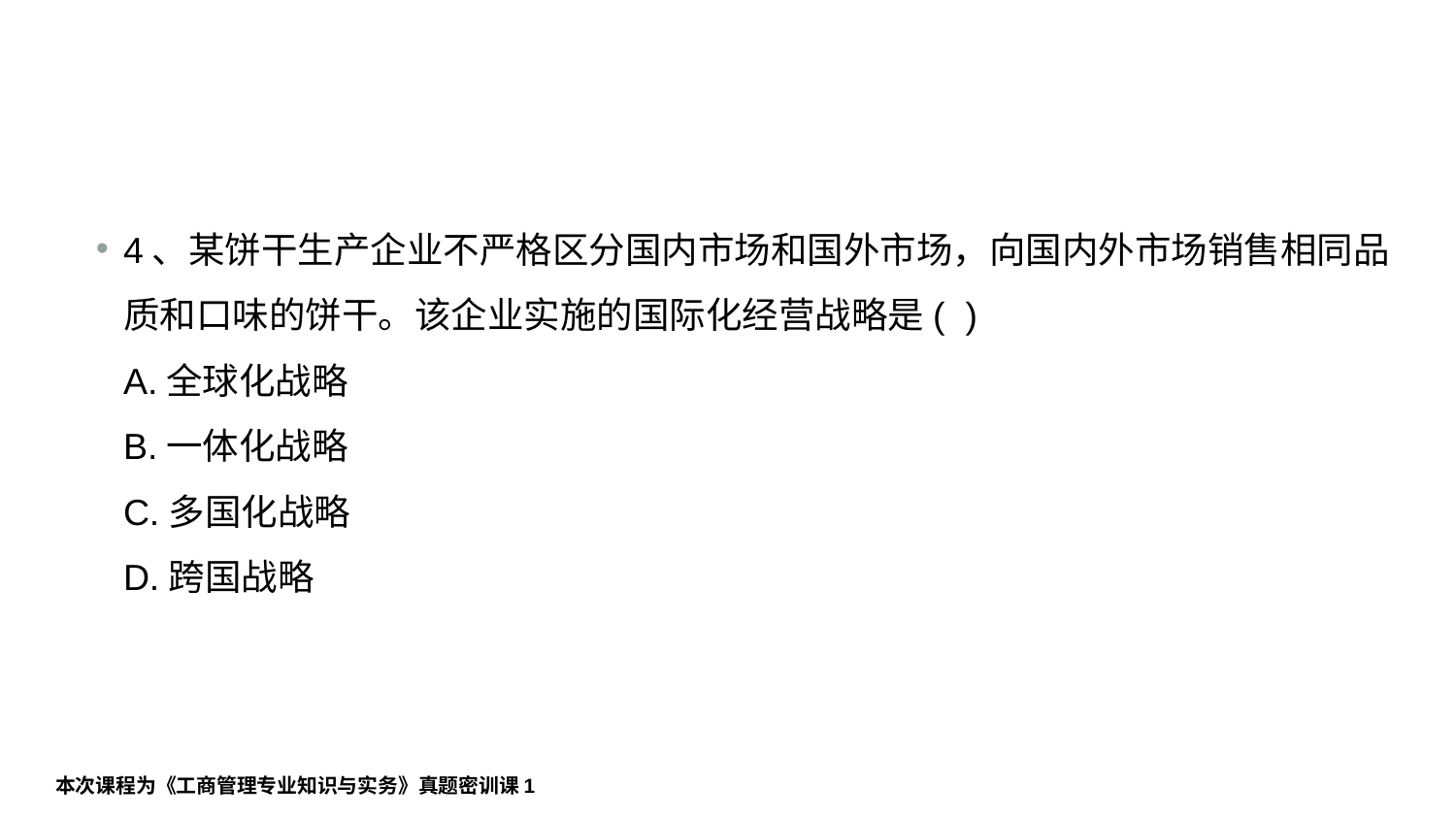

4、某饼干生产企业不严格区分国内市场和国外市场，向国内外市场销售相同品质和口味的饼干。该企业实施的国际化经营战略是(  )
A.全球化战略
B.一体化战略
C.多国化战略
D.跨国战略